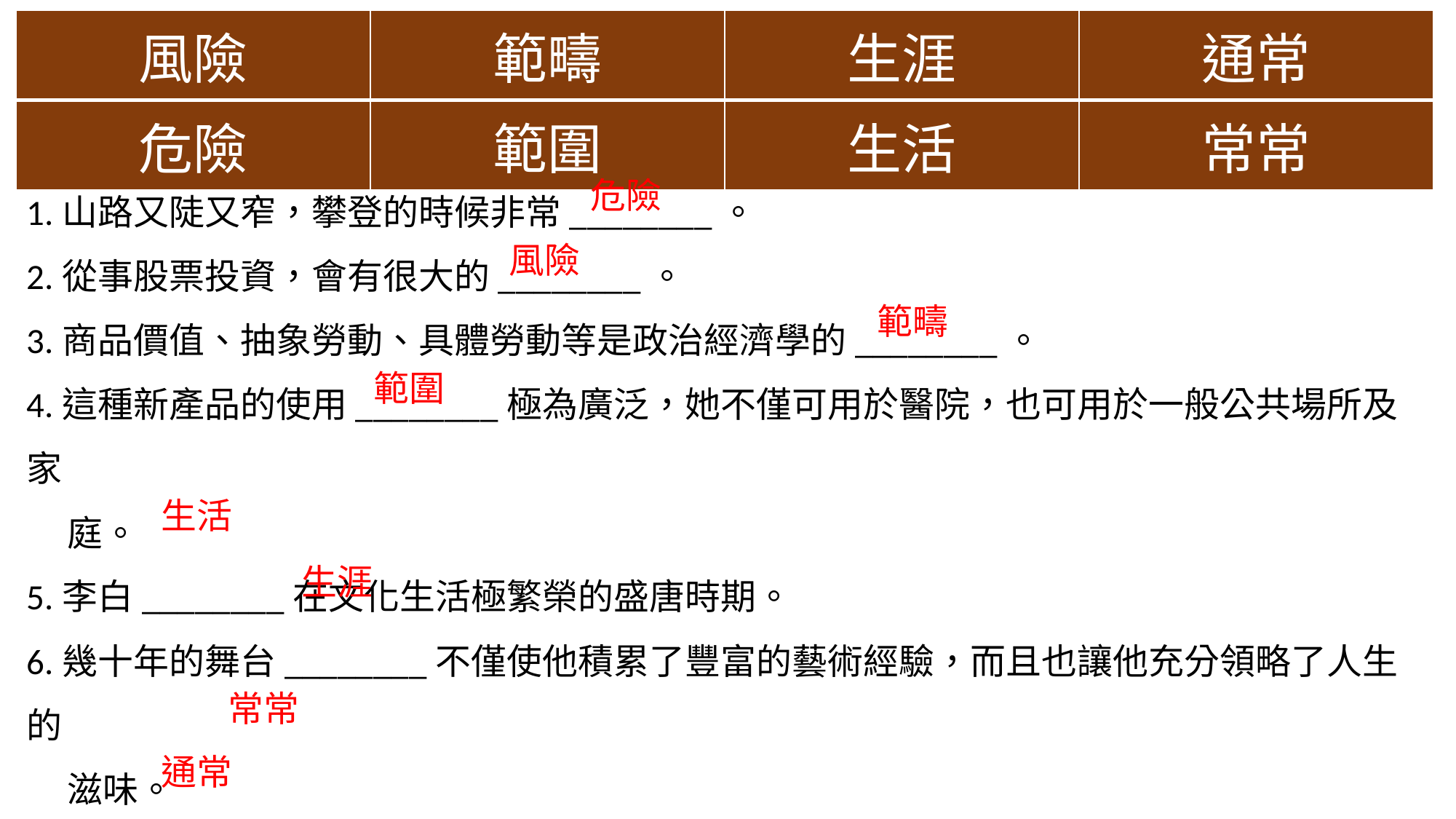

| 風險 | 範疇 | 生涯 | 通常 |
| --- | --- | --- | --- |
| 危險 | 範圍 | 生活 | 常常 |
1.山路又陡又窄，攀登的時候非常________。
2.從事股票投資，會有很大的________。
3.商品價值、抽象勞動、具體勞動等是政治經濟學的________。
4.這種新產品的使用________極為廣泛，她不僅可用於醫院，也可用於一般公共場所及家
    庭。
5.李白________在文化生活極繁榮的盛唐時期。
6.幾十年的舞台________不僅使他積累了豐富的藝術經驗，而且也讓他充分領略了人生的
    滋味。
7.我上個月________做惡夢。
8.媽媽________一個月去一次理髮店。
危險
風險
範疇
範圍
生活
生涯
常常
通常